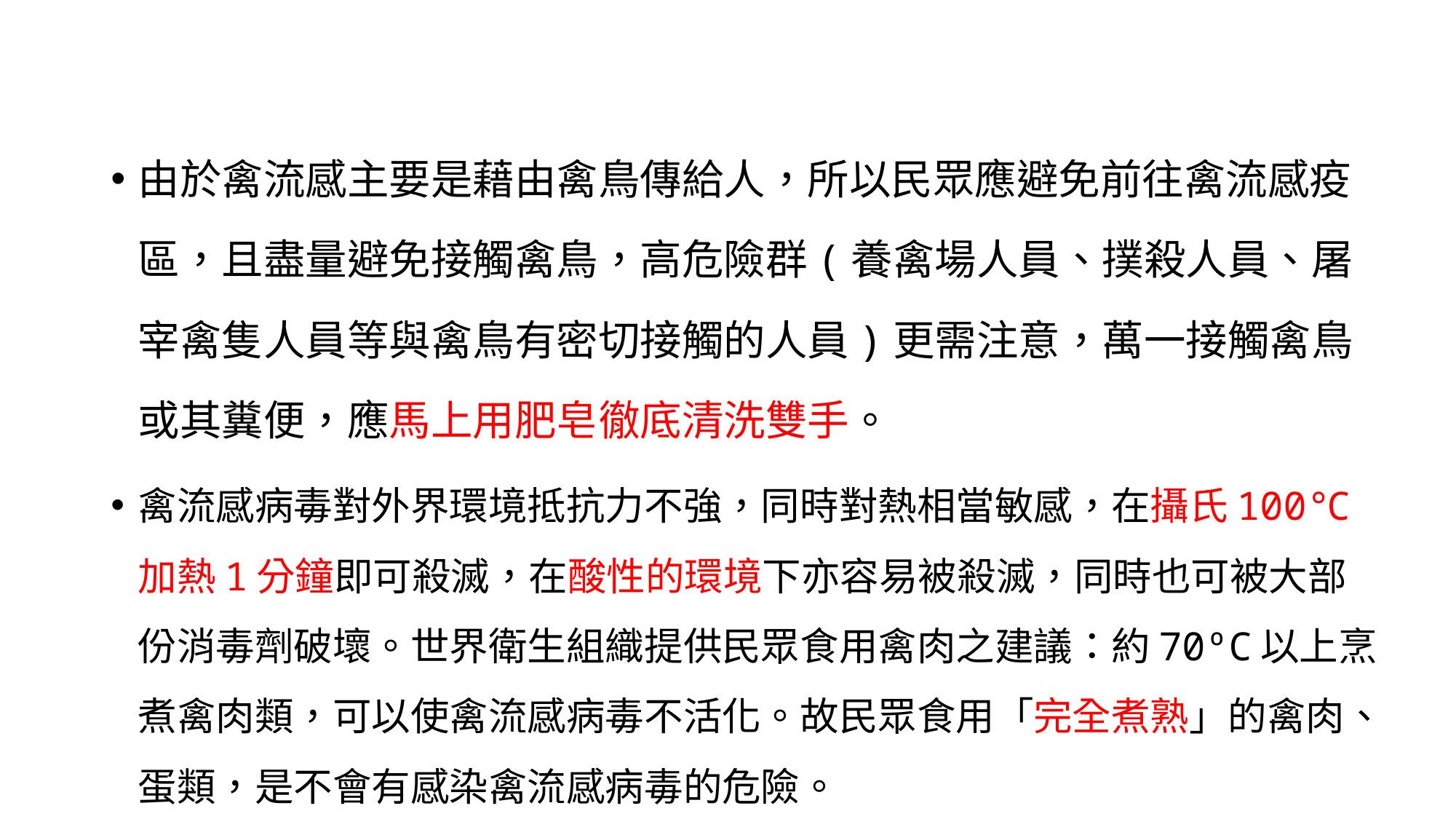

#
由於禽流感主要是藉由禽鳥傳給人，所以民眾應避免前往禽流感疫區，且盡量避免接觸禽鳥，高危險群(養禽場人員、撲殺人員、屠宰禽隻人員等與禽鳥有密切接觸的人員)更需注意，萬一接觸禽鳥或其糞便，應馬上用肥皂徹底清洗雙手。
禽流感病毒對外界環境抵抗力不強，同時對熱相當敏感，在攝氏100℃加熱1分鐘即可殺滅，在酸性的環境下亦容易被殺滅，同時也可被大部份消毒劑破壞。世界衛生組織提供民眾食用禽肉之建議：約70ºC以上烹煮禽肉類，可以使禽流感病毒不活化。故民眾食用「完全煮熟」的禽肉、蛋類，是不會有感染禽流感病毒的危險。